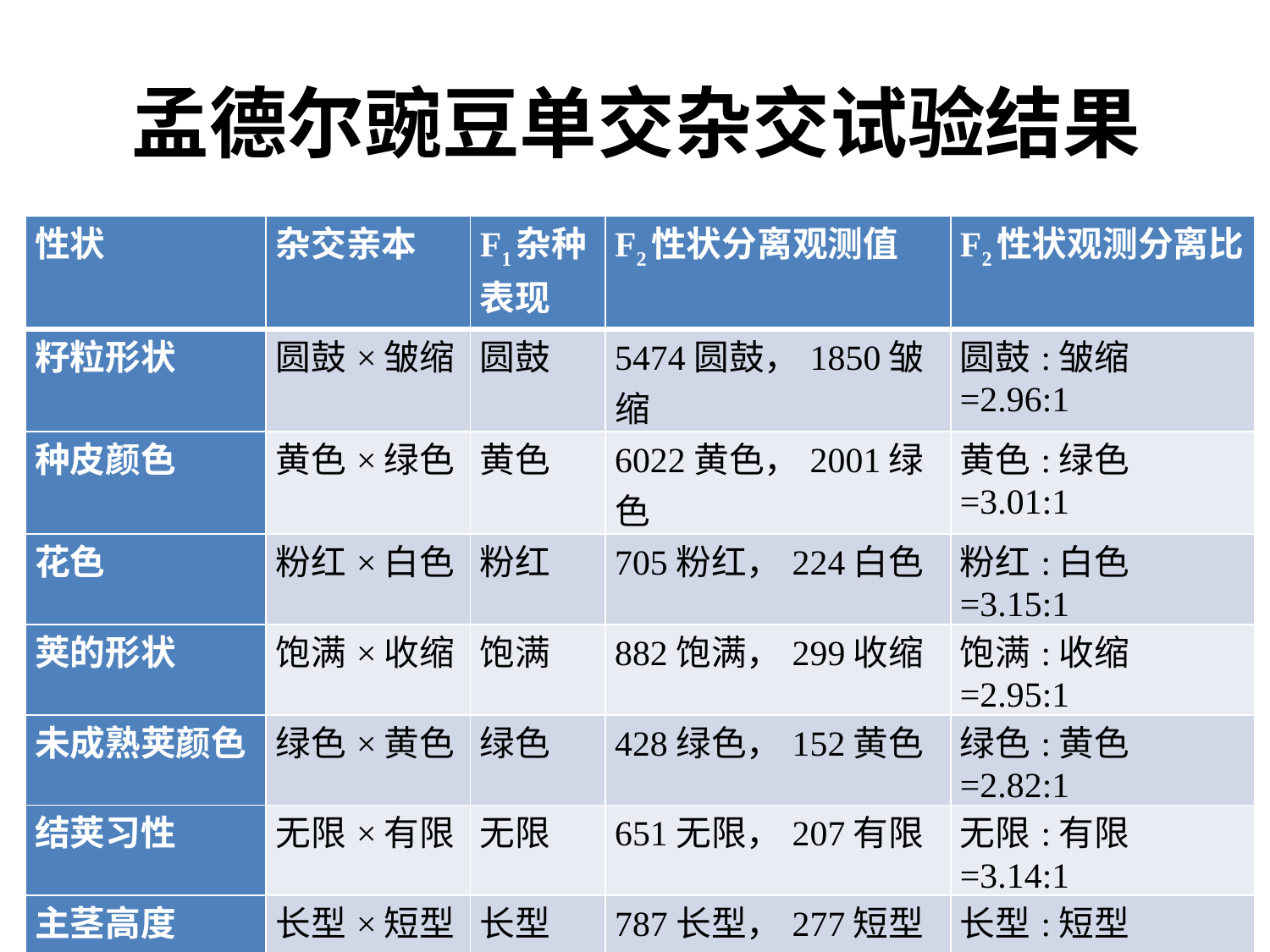

# 孟德尔豌豆单交杂交试验结果
| 性状 | 杂交亲本 | F1杂种表现 | F2性状分离观测值 | F2性状观测分离比 |
| --- | --- | --- | --- | --- |
| 籽粒形状 | 圆鼓×皱缩 | 圆鼓 | 5474圆鼓，1850皱缩 | 圆鼓:皱缩=2.96:1 |
| 种皮颜色 | 黄色×绿色 | 黄色 | 6022黄色，2001绿色 | 黄色:绿色=3.01:1 |
| 花色 | 粉红×白色 | 粉红 | 705粉红，224白色 | 粉红:白色=3.15:1 |
| 荚的形状 | 饱满×收缩 | 饱满 | 882饱满，299收缩 | 饱满:收缩=2.95:1 |
| 未成熟荚颜色 | 绿色×黄色 | 绿色 | 428绿色，152黄色 | 绿色:黄色=2.82:1 |
| 结荚习性 | 无限×有限 | 无限 | 651无限，207有限 | 无限:有限=3.14:1 |
| 主茎高度 | 长型×短型 | 长型 | 787长型，277短型 | 长型:短型=2.84:1 |